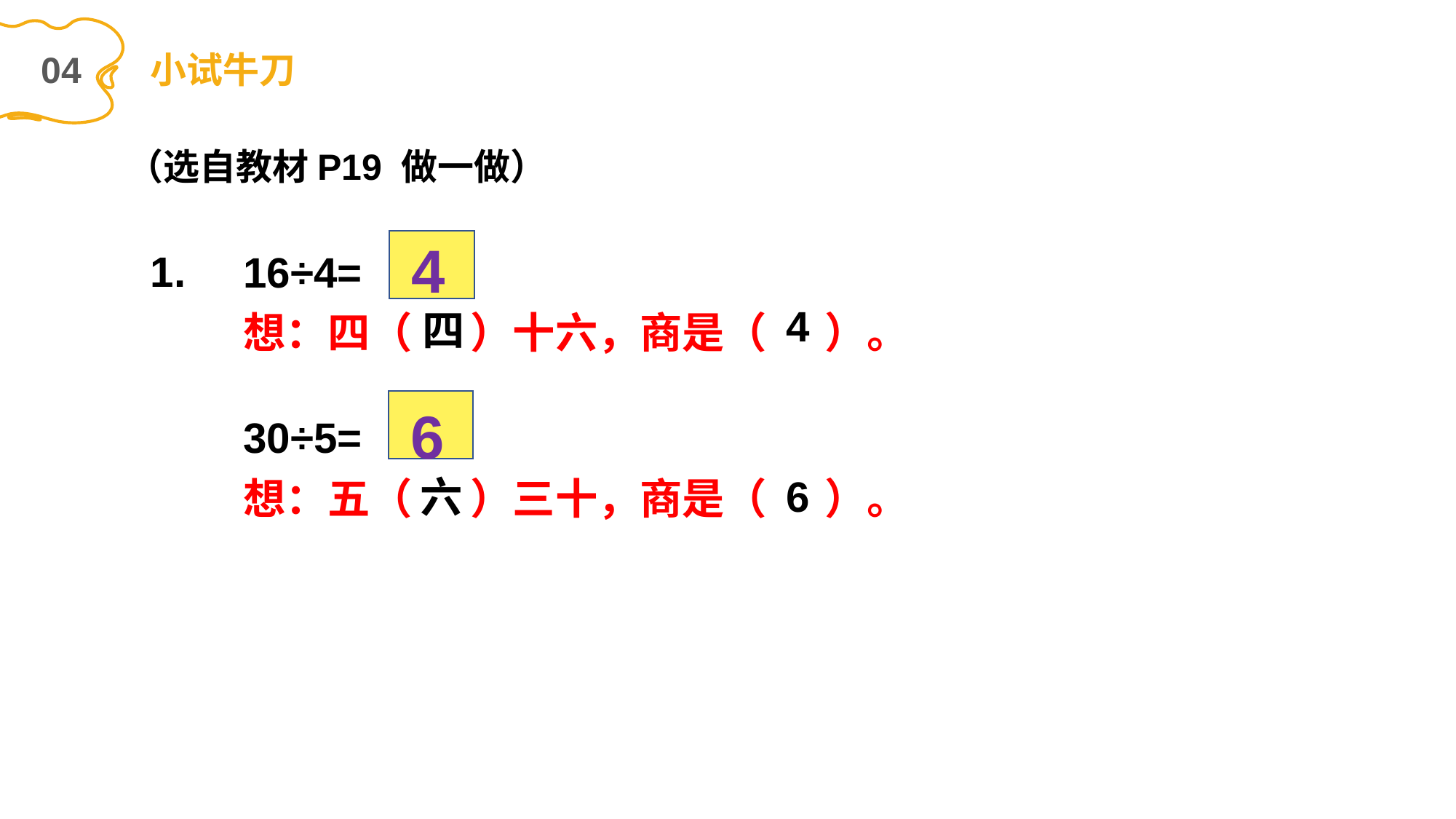

04
小试牛刀
（选自教材P19 做一做）
4
16÷4=
想：四（      ）十六，商是（      ）。

1.
4
四

30÷5=
想：五（      ）三十，商是（      ）。
6
6
六